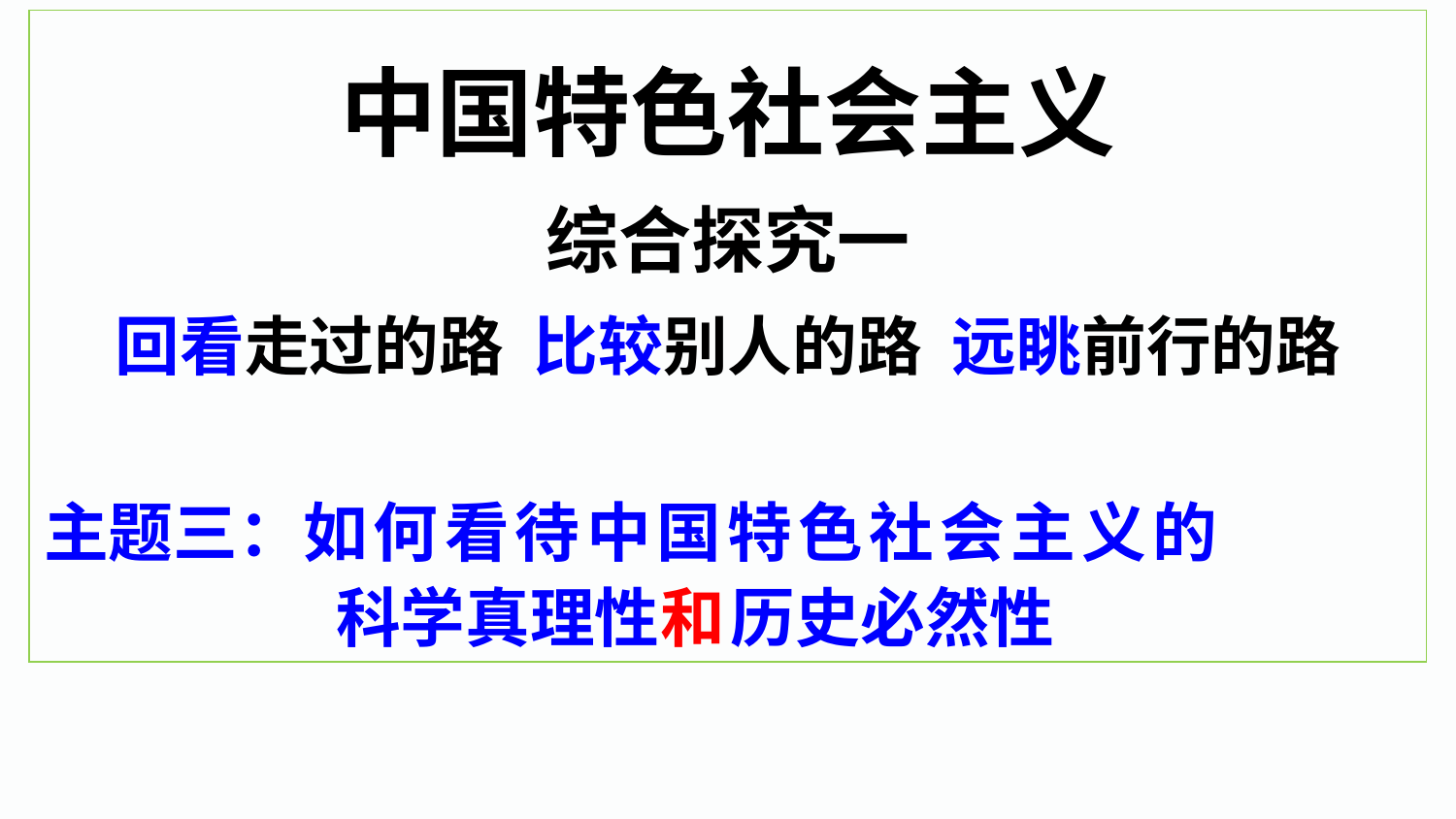

中国特色社会主义
综合探究一
回看走过的路  比较别人的路  远眺前行的路

主题三：如何看待中国特色社会主义的
              科学真理性和历史必然性